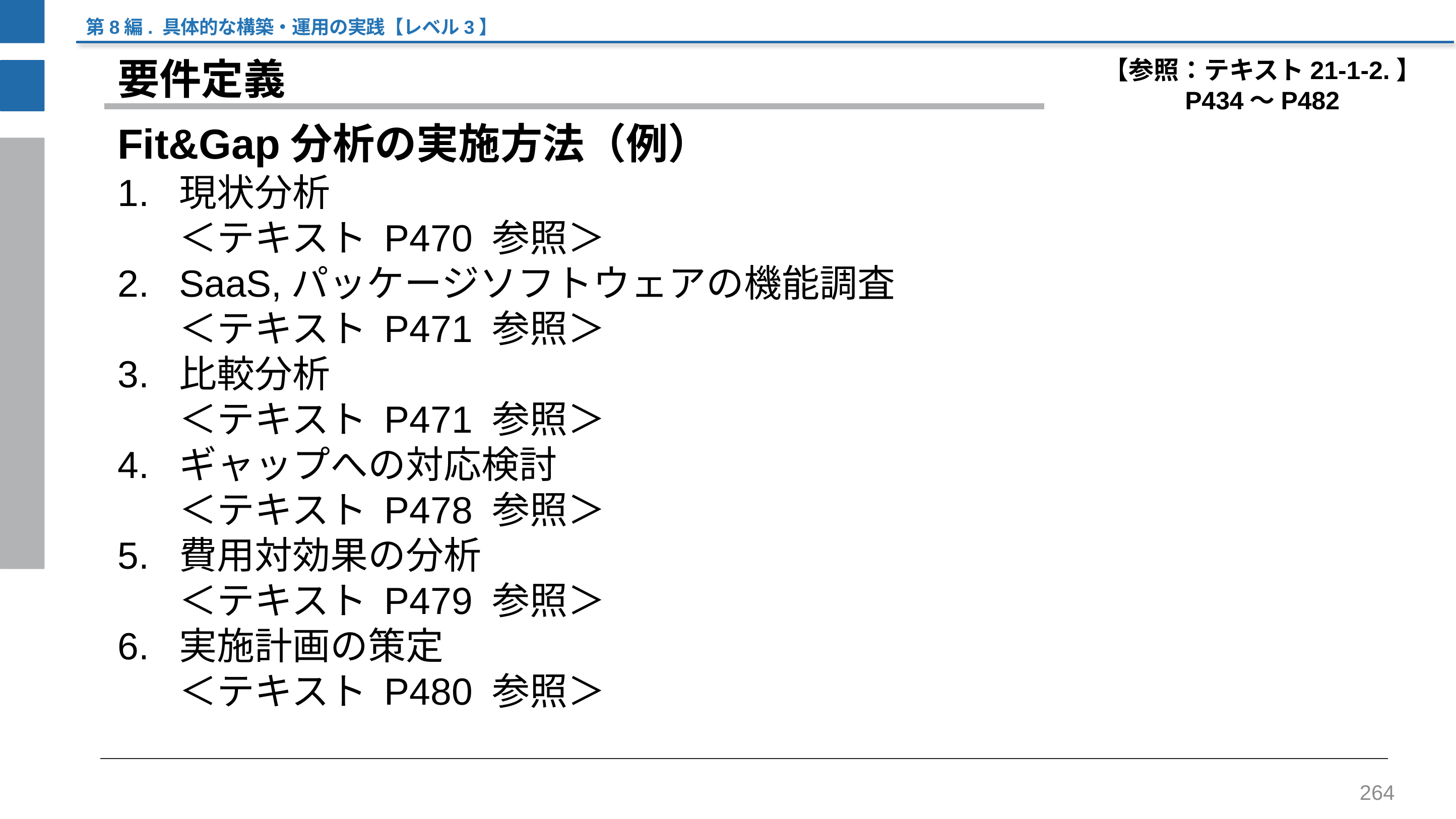

第8編. 具体的な構築・運用の実践【レベル3】
【参照：テキスト21-1-2.】
P434～P482
要件定義
Fit&Gap分析の実施方法（例）
現状分析
＜テキスト P470 参照＞
SaaS,パッケージソフトウェアの機能調査
＜テキスト P471 参照＞
比較分析
＜テキスト P471 参照＞
ギャップへの対応検討
＜テキスト P478 参照＞
費用対効果の分析
＜テキスト P479 参照＞
実施計画の策定
＜テキスト P480 参照＞
264